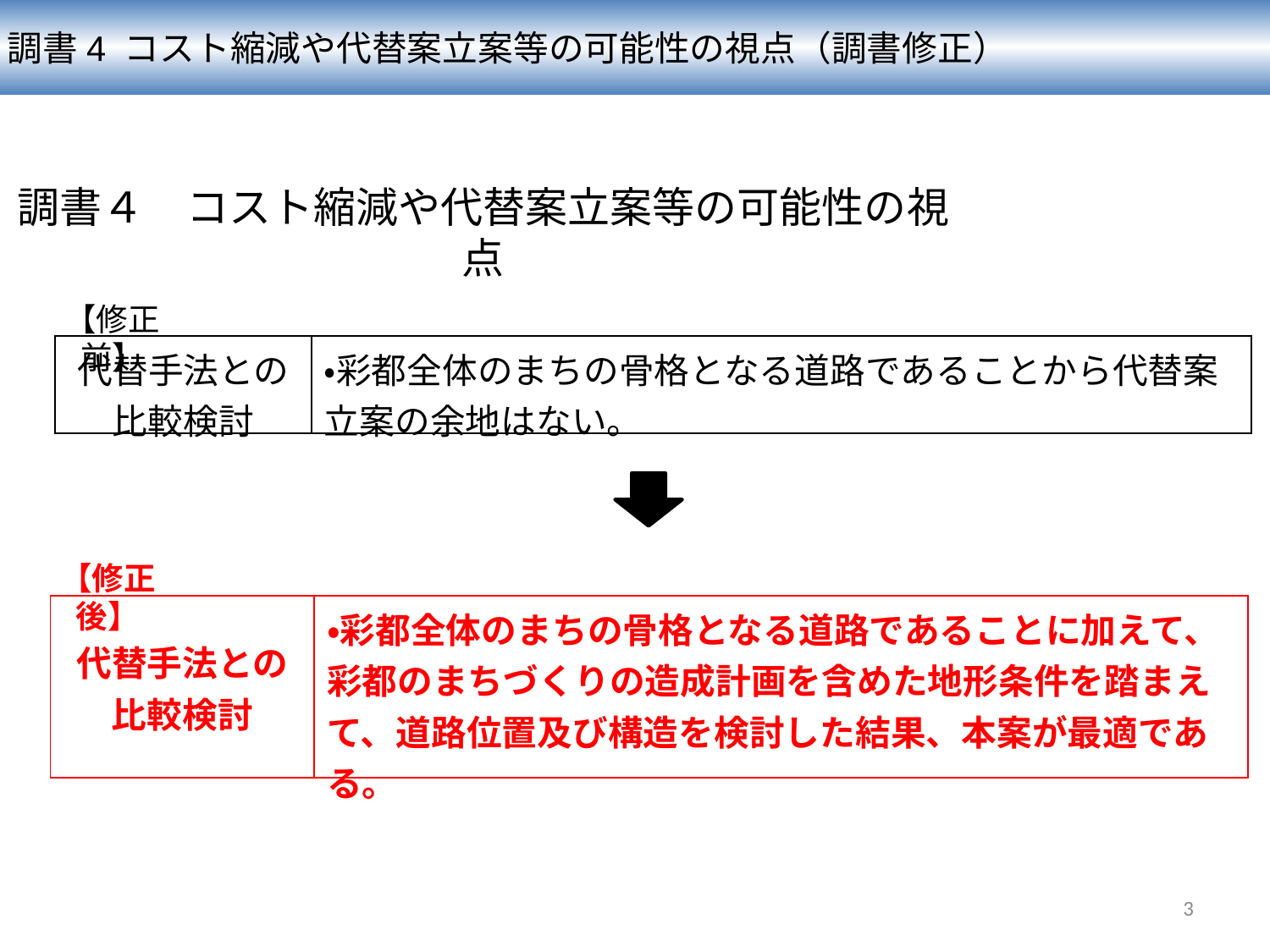

調書4 コスト縮減や代替案立案等の可能性の視点（調書修正）
調書４　コスト縮減や代替案立案等の可能性の視点
【修正前】
| 代替手法との 比較検討 | ・彩都全体のまちの骨格となる道路であることから代替案立案の余地はない。 |
| --- | --- |

【修正後】
| 代替手法との 比較検討 | ・彩都全体のまちの骨格となる道路であることに加えて、彩都のまちづくりの造成計画を含めた地形条件を踏まえて、道路位置及び構造を検討した結果、本案が最適である。 |
| --- | --- |
3